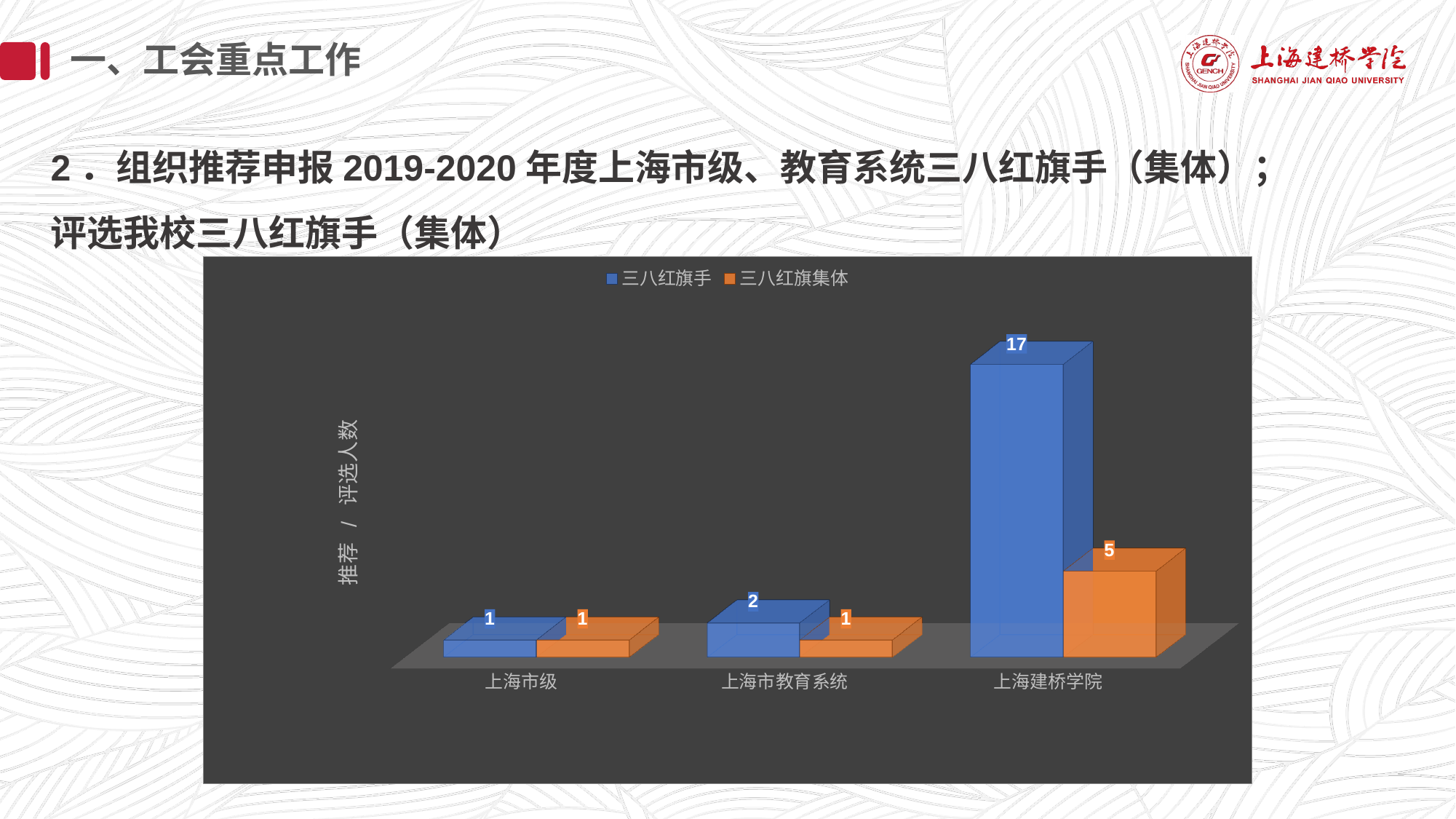

# 一、工会重点工作
2．组织推荐申报2019-2020年度上海市级、教育系统三八红旗手（集体）；
评选我校三八红旗手（集体）

[unsupported chart]